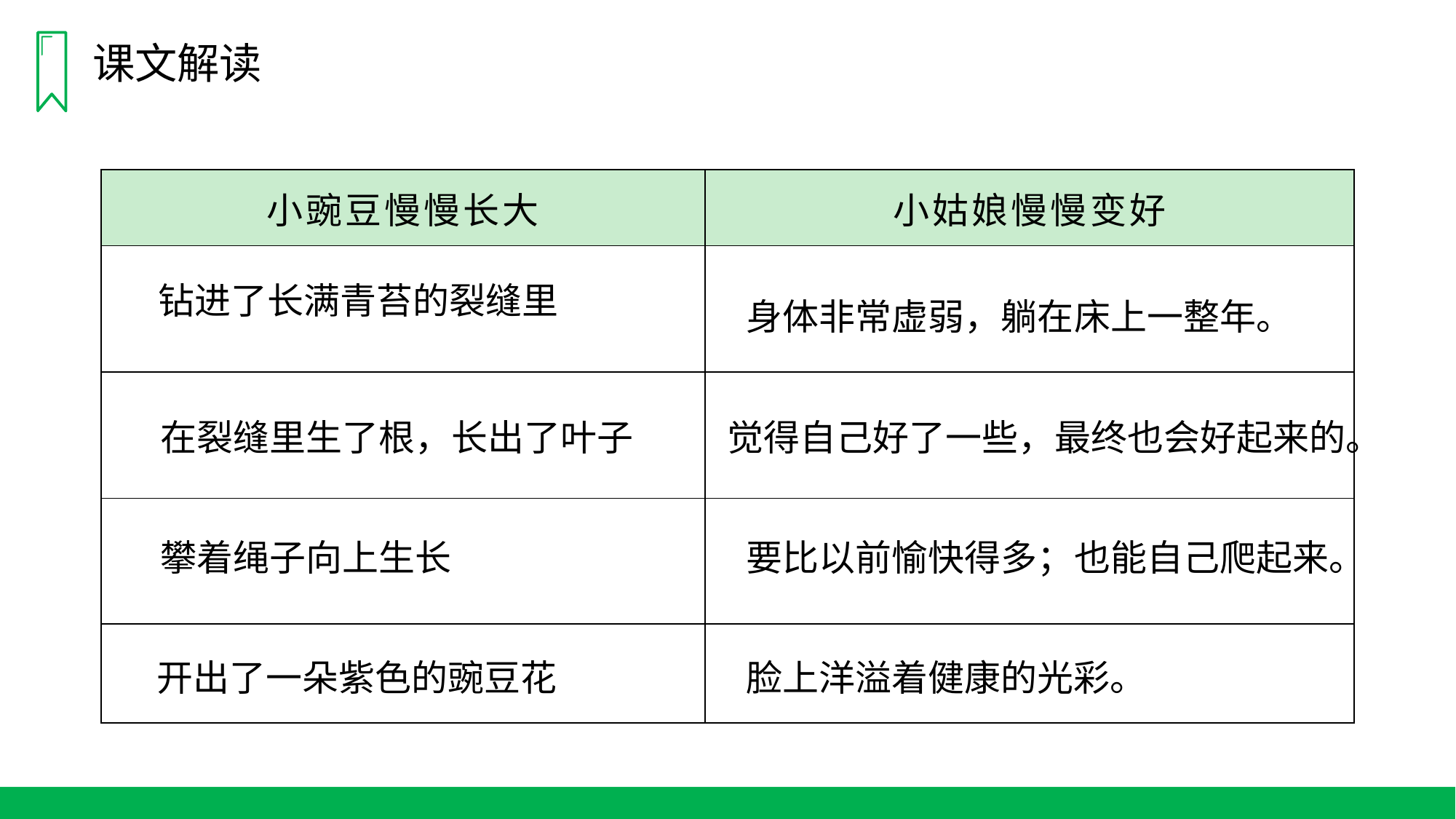

课文解读
| 小豌豆慢慢长大 | 小姑娘慢慢变好 |
| --- | --- |
|  |  |
|  |  |
|  |  |
|  |  |
钻进了长满青苔的裂缝里
身体非常虚弱，躺在床上一整年。
在裂缝里生了根，长出了叶子
觉得自己好了一些，最终也会好起来的。
攀着绳子向上生长
要比以前愉快得多；也能自己爬起来。
开出了一朵紫色的豌豆花
脸上洋溢着健康的光彩。